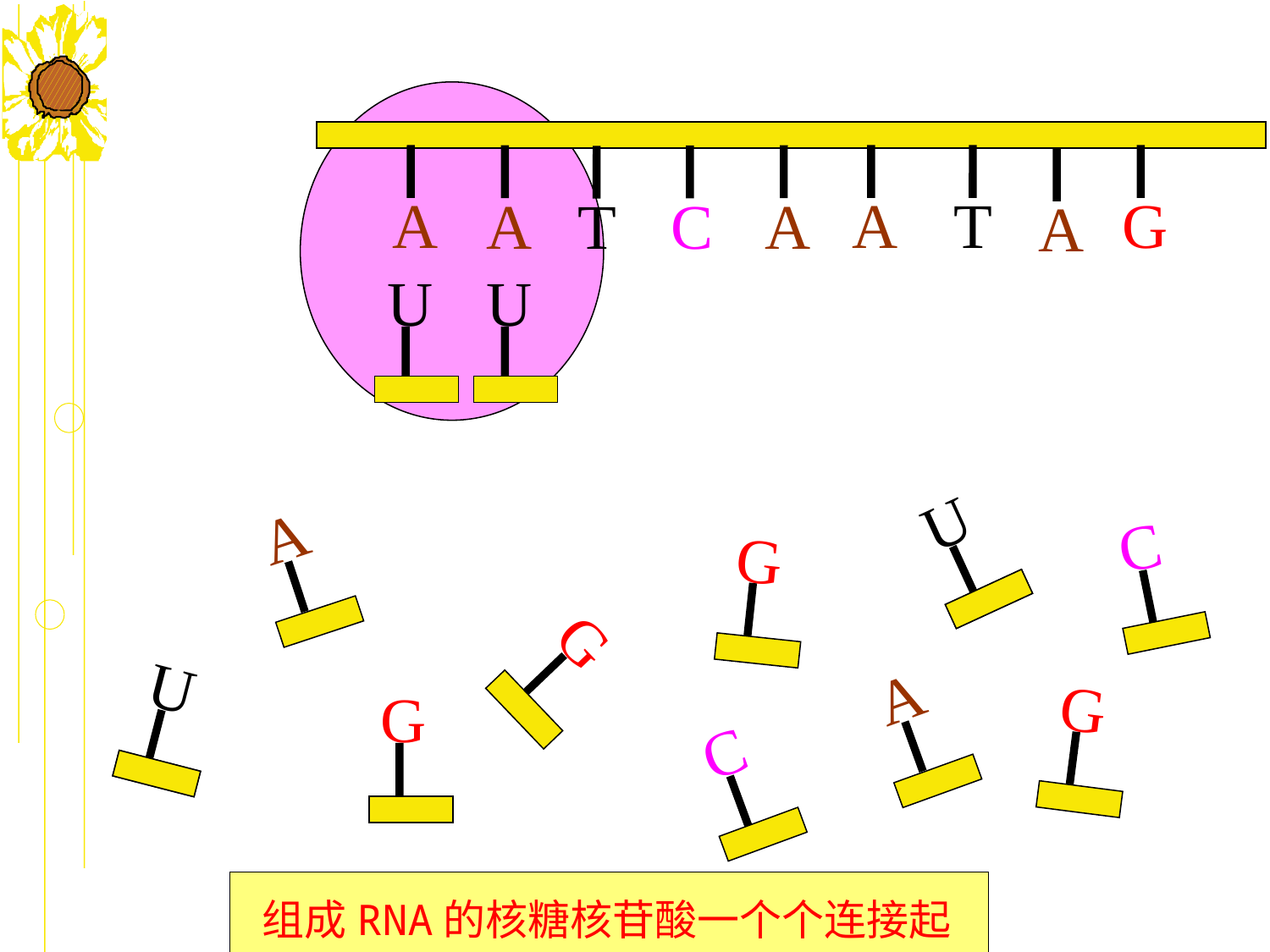

A
A
T
G
A
C
A
T
A
U

U

U

A

C

G

G

U

A

G

G

C

 组成RNA的核糖核苷酸一个个连接起来